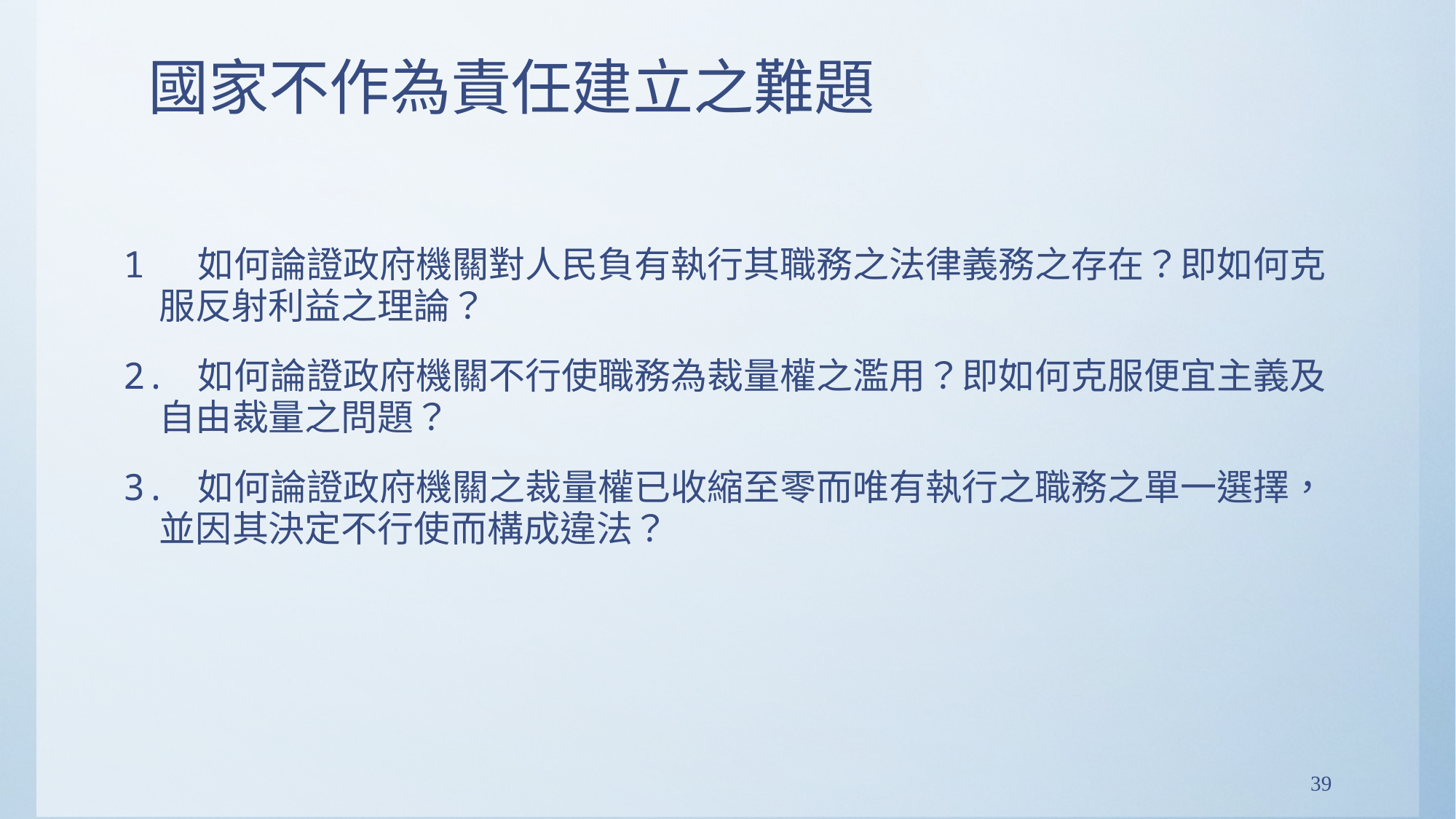

# 國家不作為責任建立之難題
1  如何論證政府機關對人民負有執行其職務之法律義務之存在？即如何克服反射利益之理論？
2. 如何論證政府機關不行使職務為裁量權之濫用？即如何克服便宜主義及自由裁量之問題？
3. 如何論證政府機關之裁量權已收縮至零而唯有執行之職務之單一選擇，並因其決定不行使而構成違法？

39